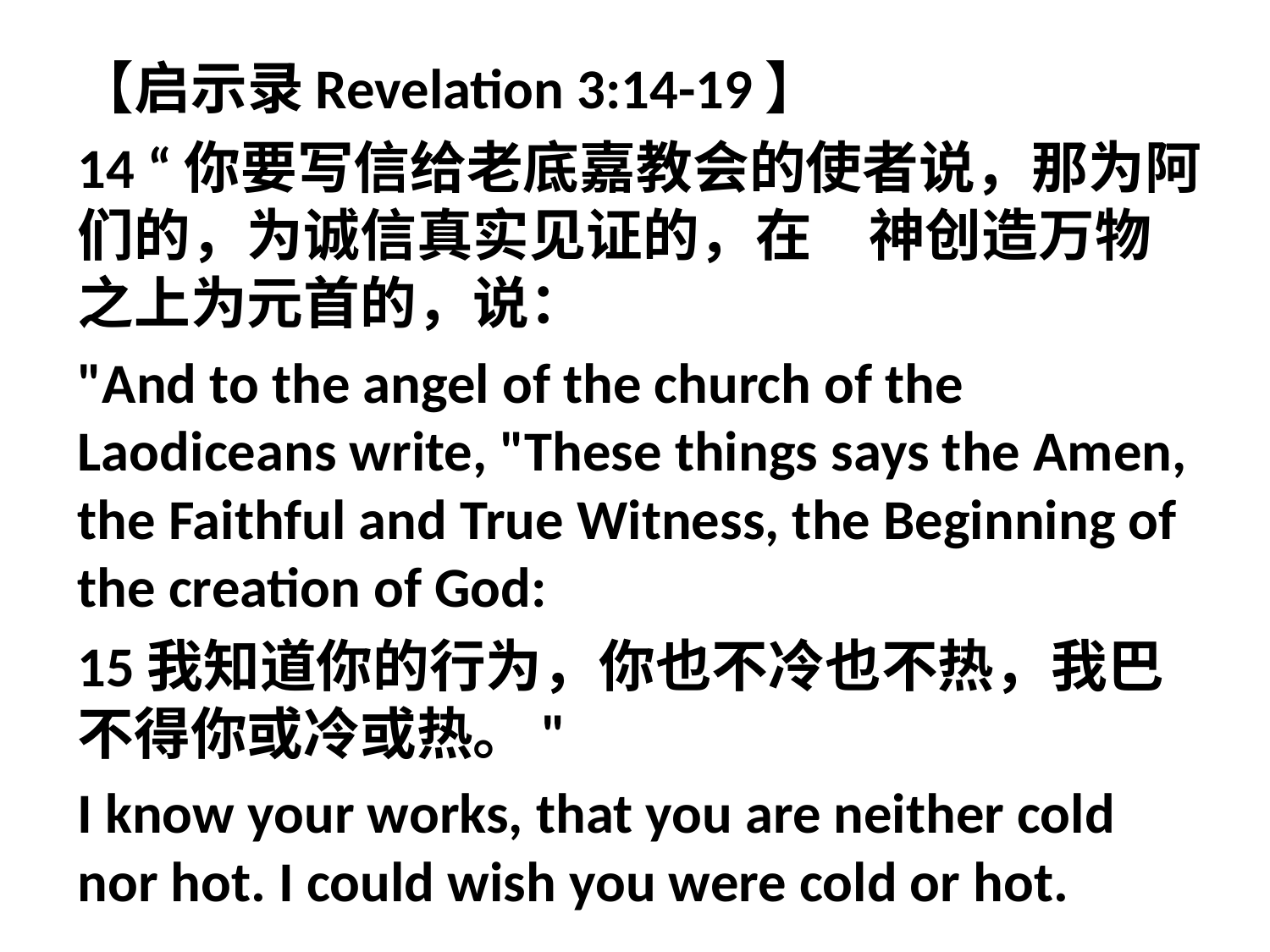

【启示录Revelation 3:14-19】
14 “你要写信给老底嘉教会的使者说，那为阿们的，为诚信真实见证的，在　神创造万物之上为元首的，说：
"And to the angel of the church of the Laodiceans write, "These things says the Amen, the Faithful and True Witness, the Beginning of the creation of God:
15我知道你的行为，你也不冷也不热，我巴不得你或冷或热。"
I know your works, that you are neither cold nor hot. I could wish you were cold or hot.